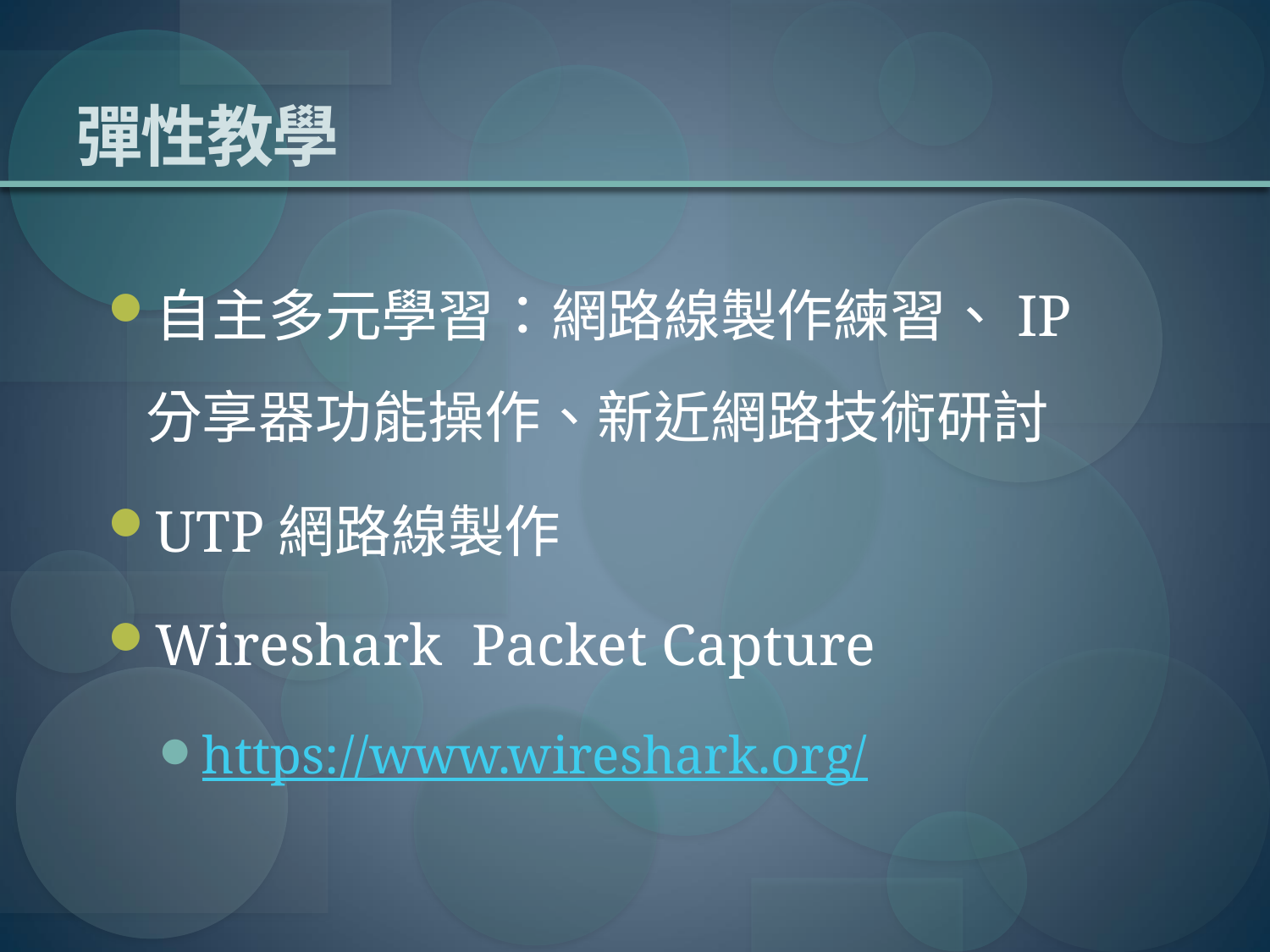

# 彈性教學
自主多元學習：網路線製作練習、IP分享器功能操作、新近網路技術研討
UTP網路線製作
Wireshark  Packet Capture
https://www.wireshark.org/